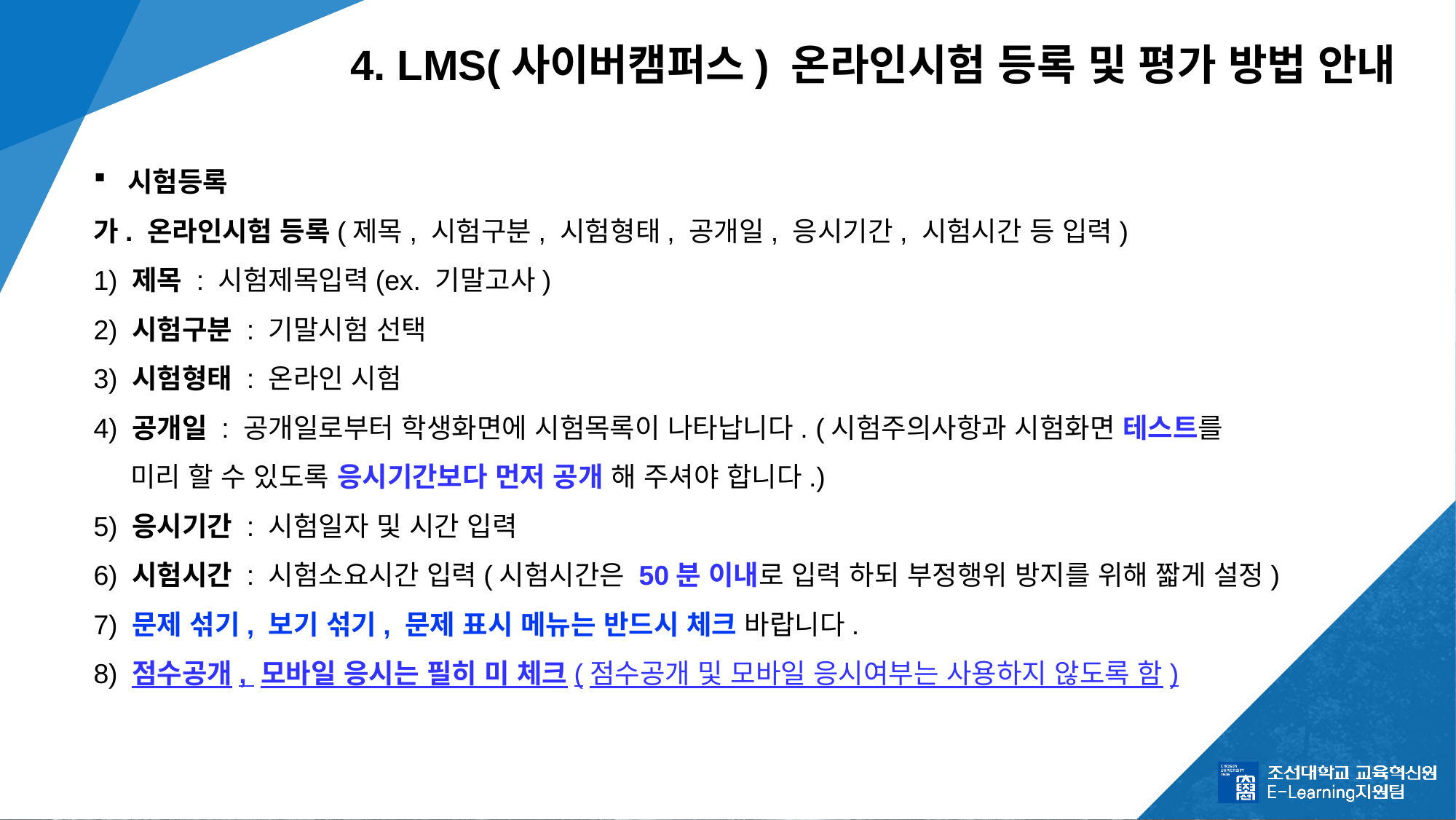

4. LMS(사이버캠퍼스) 온라인시험 등록 및 평가 방법 안내
시험등록
가. 온라인시험 등록(제목, 시험구분, 시험형태, 공개일, 응시기간, 시험시간 등 입력)
1) 제목 : 시험제목입력(ex. 기말고사)
2) 시험구분 : 기말시험 선택
3) 시험형태 : 온라인 시험
4) 공개일 : 공개일로부터 학생화면에 시험목록이 나타납니다. (시험주의사항과 시험화면 테스트를
    미리 할 수 있도록 응시기간보다 먼저 공개 해 주셔야 합니다.)
5) 응시기간 : 시험일자 및 시간 입력
6) 시험시간 : 시험소요시간 입력(시험시간은 50분 이내로 입력 하되 부정행위 방지를 위해 짧게 설정)
7) 문제 섞기, 보기 섞기, 문제 표시 메뉴는 반드시 체크 바랍니다.
8) 점수공개, 모바일 응시는 필히 미 체크(점수공개 및 모바일 응시여부는 사용하지 않도록 함)